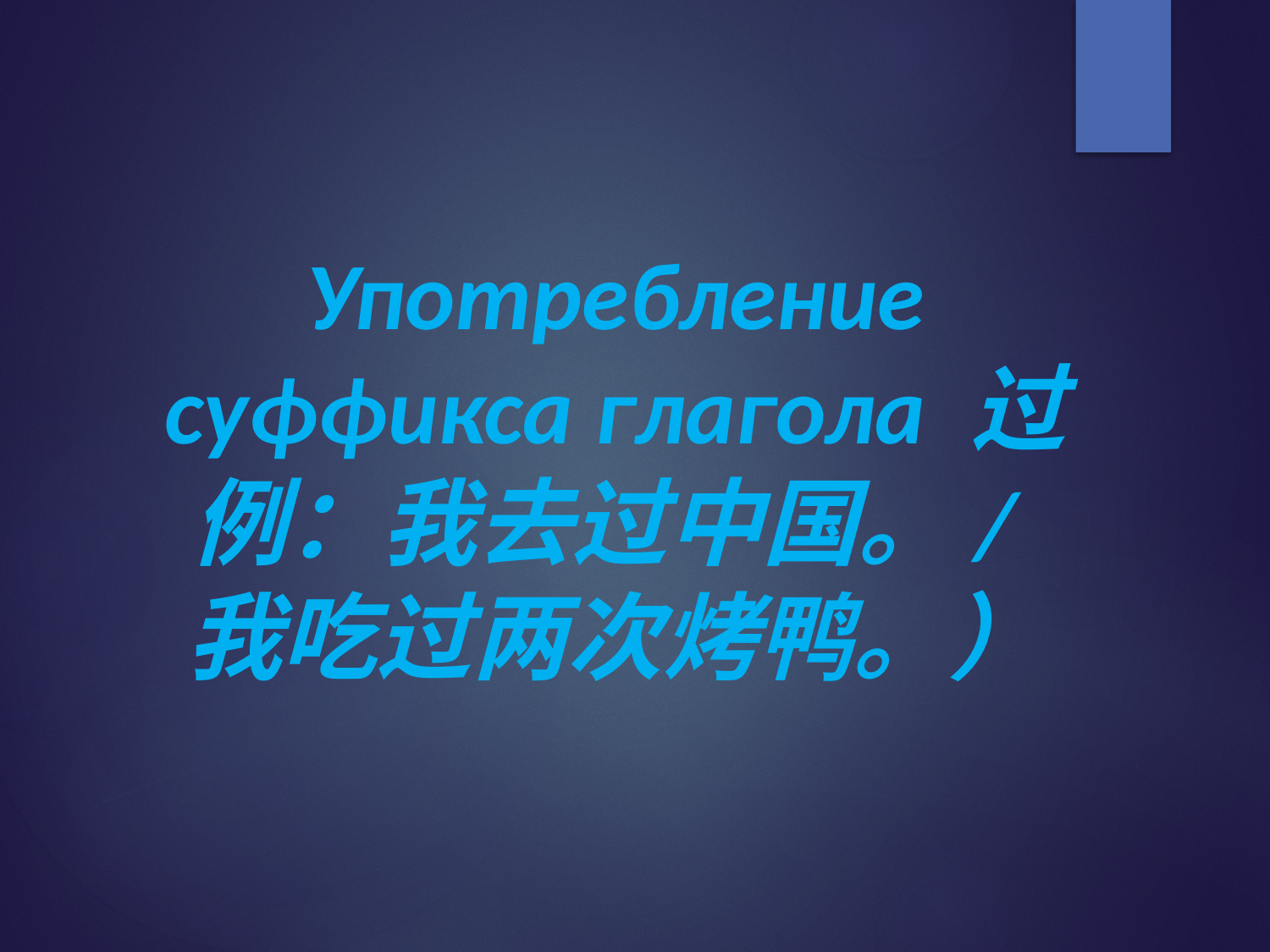

# Употребление суффикса глагола 过 例：我去过中国。/ 我吃过两次烤鸭。）